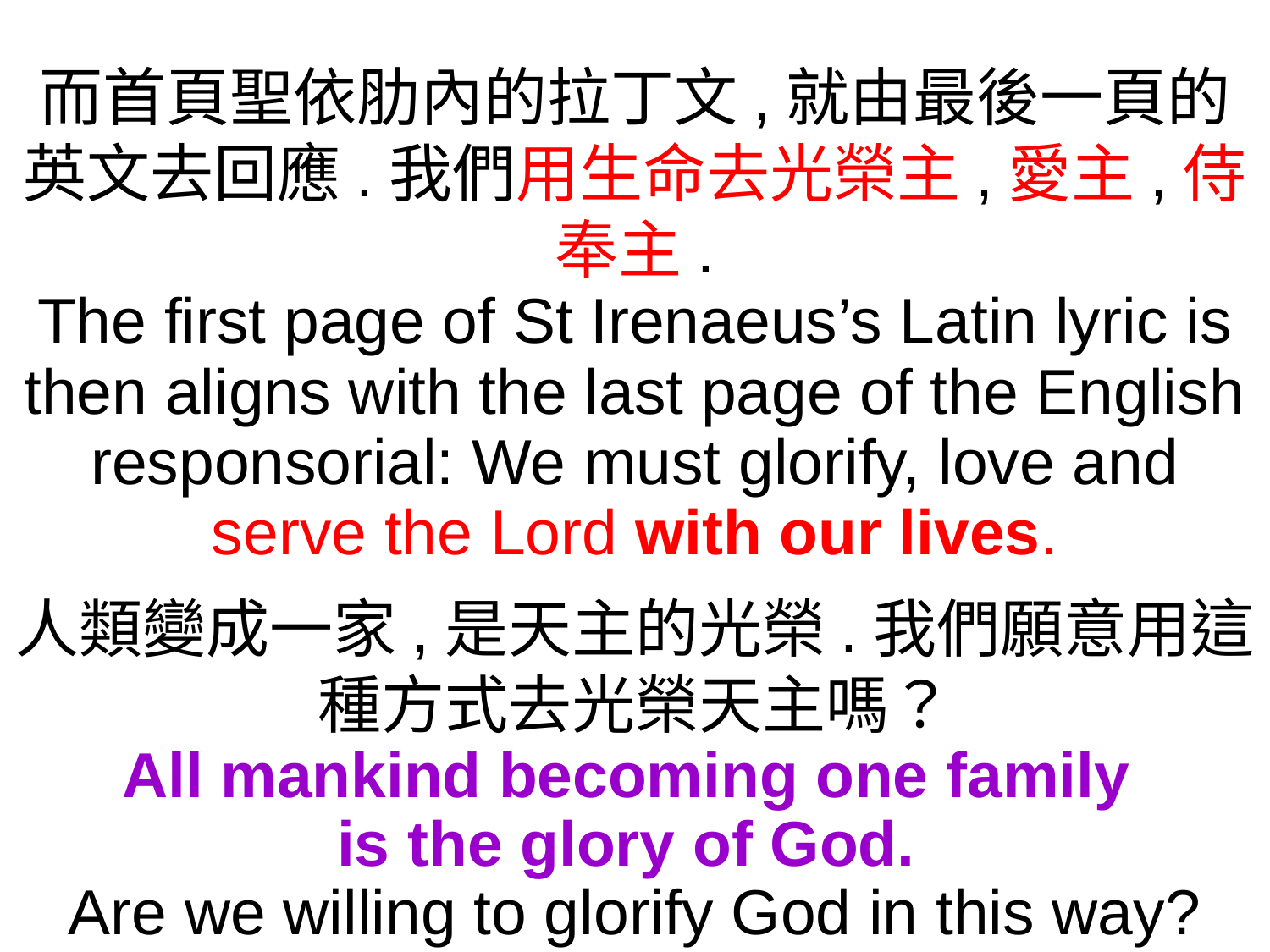

而首頁聖依肋內的拉丁文,就由最後一頁的英文去回應.我們用生命去光榮主,愛主,侍奉主.
The first page of St Irenaeus’s Latin lyric is then aligns with the last page of the English responsorial: We must glorify, love and serve the Lord with our lives.
人類變成一家,是天主的光榮.我們願意用這種方式去光榮天主嗎？
All mankind becoming one family
is the glory of God.
Are we willing to glorify God in this way?